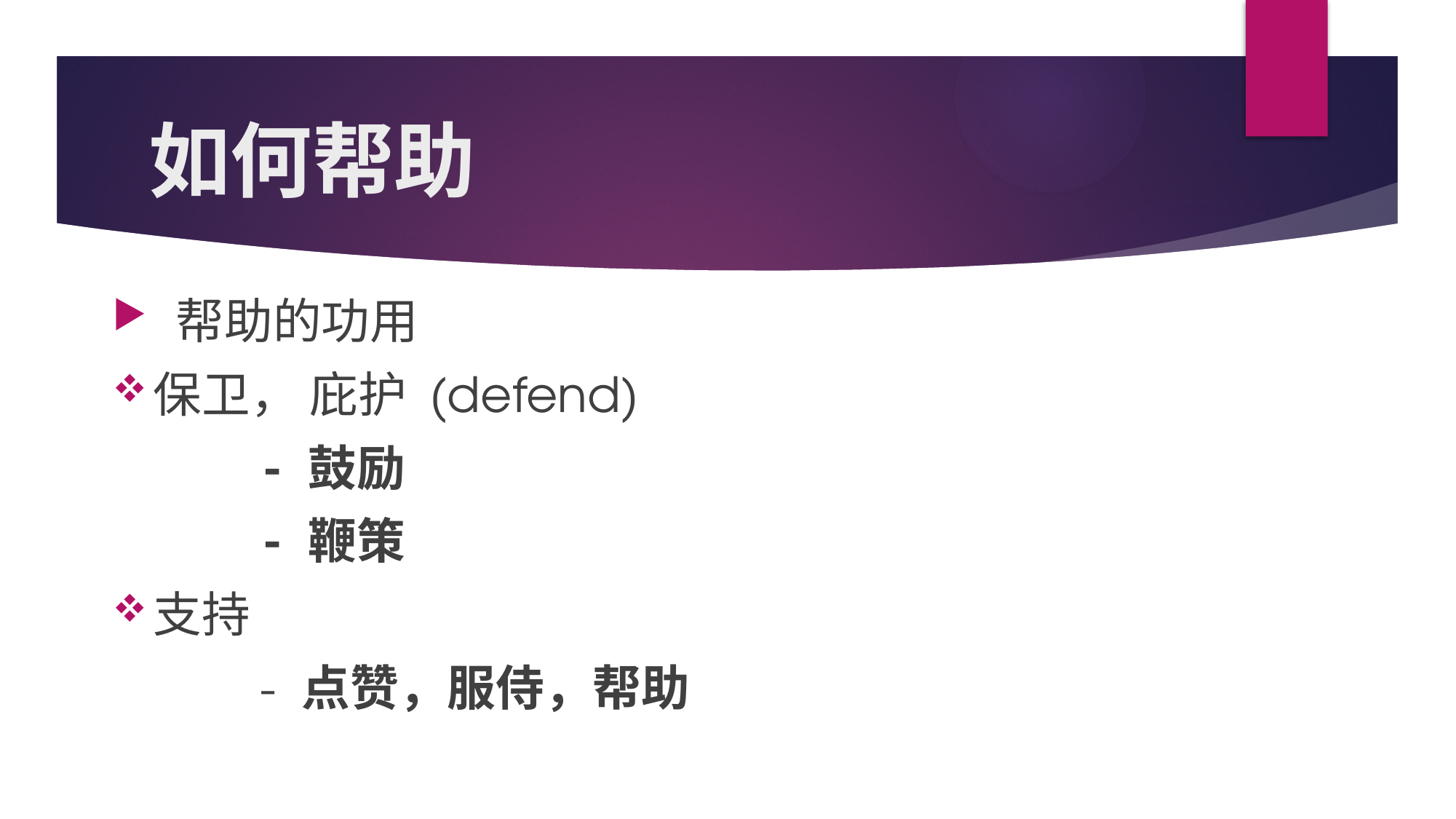

# 如何帮助
 帮助的功用
保卫， 庇护 (defend)
           - 鼓励
           - 鞭策
支持
           - 点赞，服侍，帮助